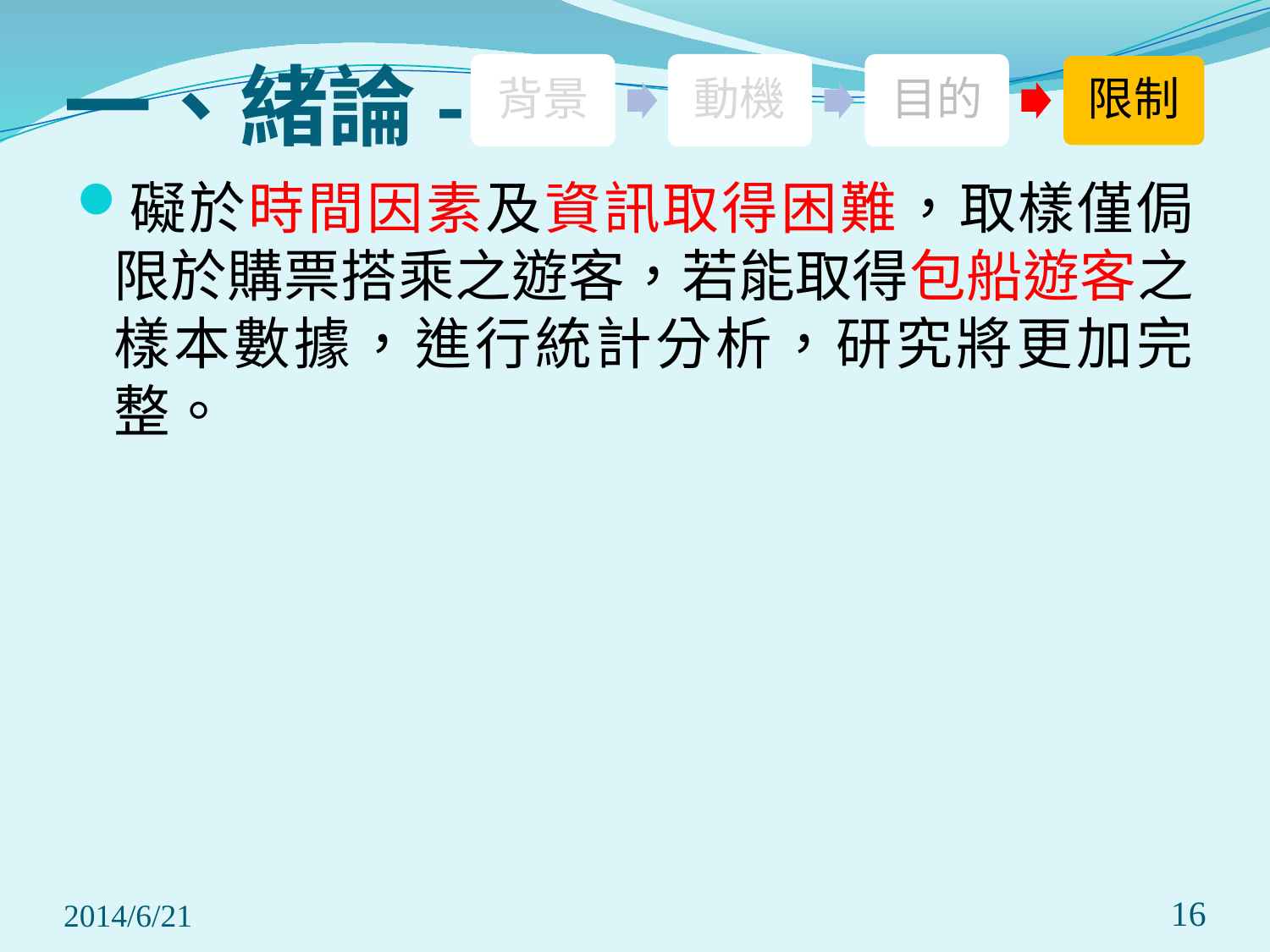

# 一、緒論-
背景
動機
目的
限制

礙於時間因素及資訊取得困難，取樣僅侷限於購票搭乘之遊客，若能取得包船遊客之樣本數據，進行統計分析，研究將更加完整。

2014/6/21
16